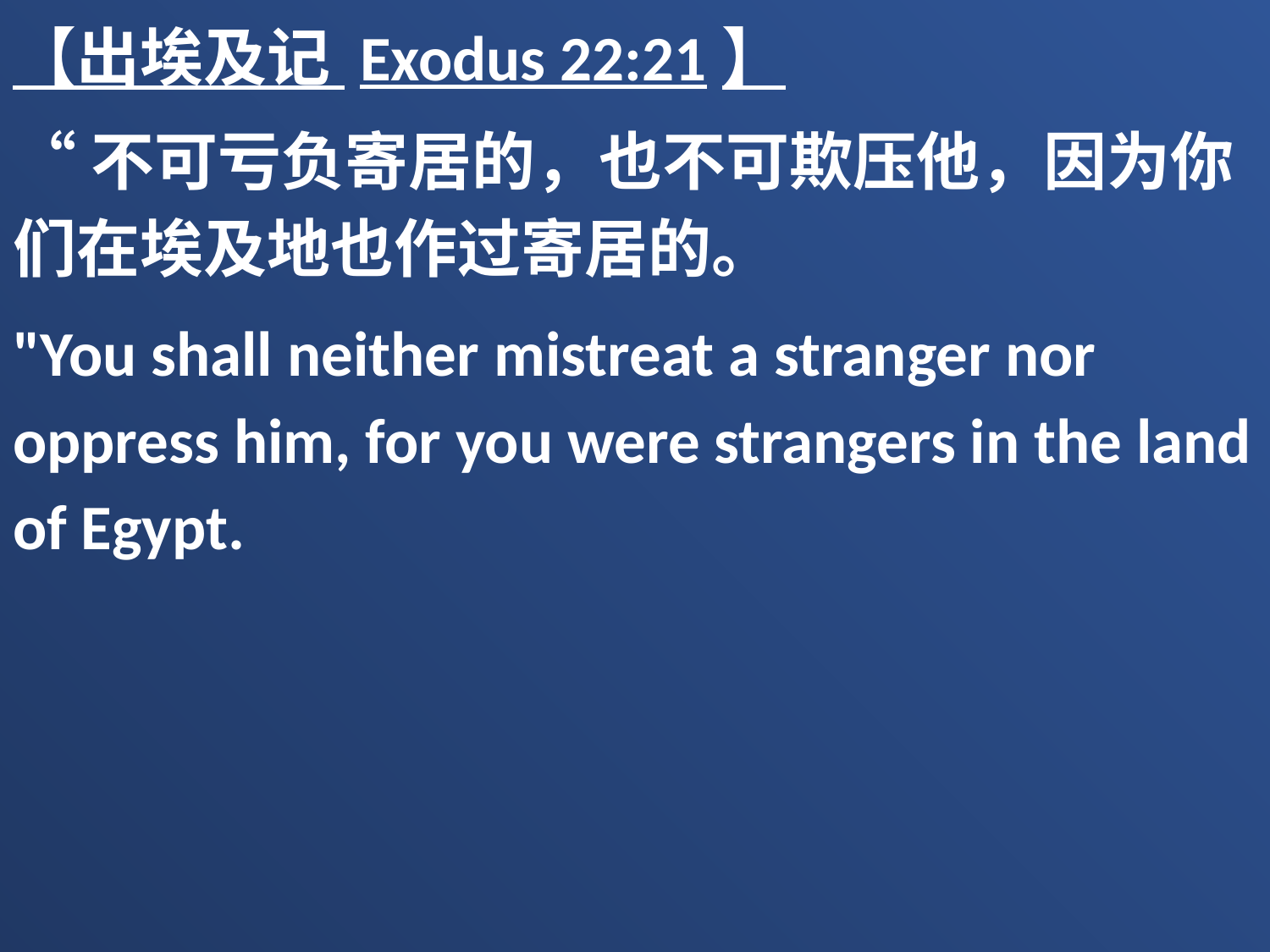

【出埃及记 Exodus 22:21】
“不可亏负寄居的，也不可欺压他，因为你们在埃及地也作过寄居的。
"You shall neither mistreat a stranger nor oppress him, for you were strangers in the land of Egypt.